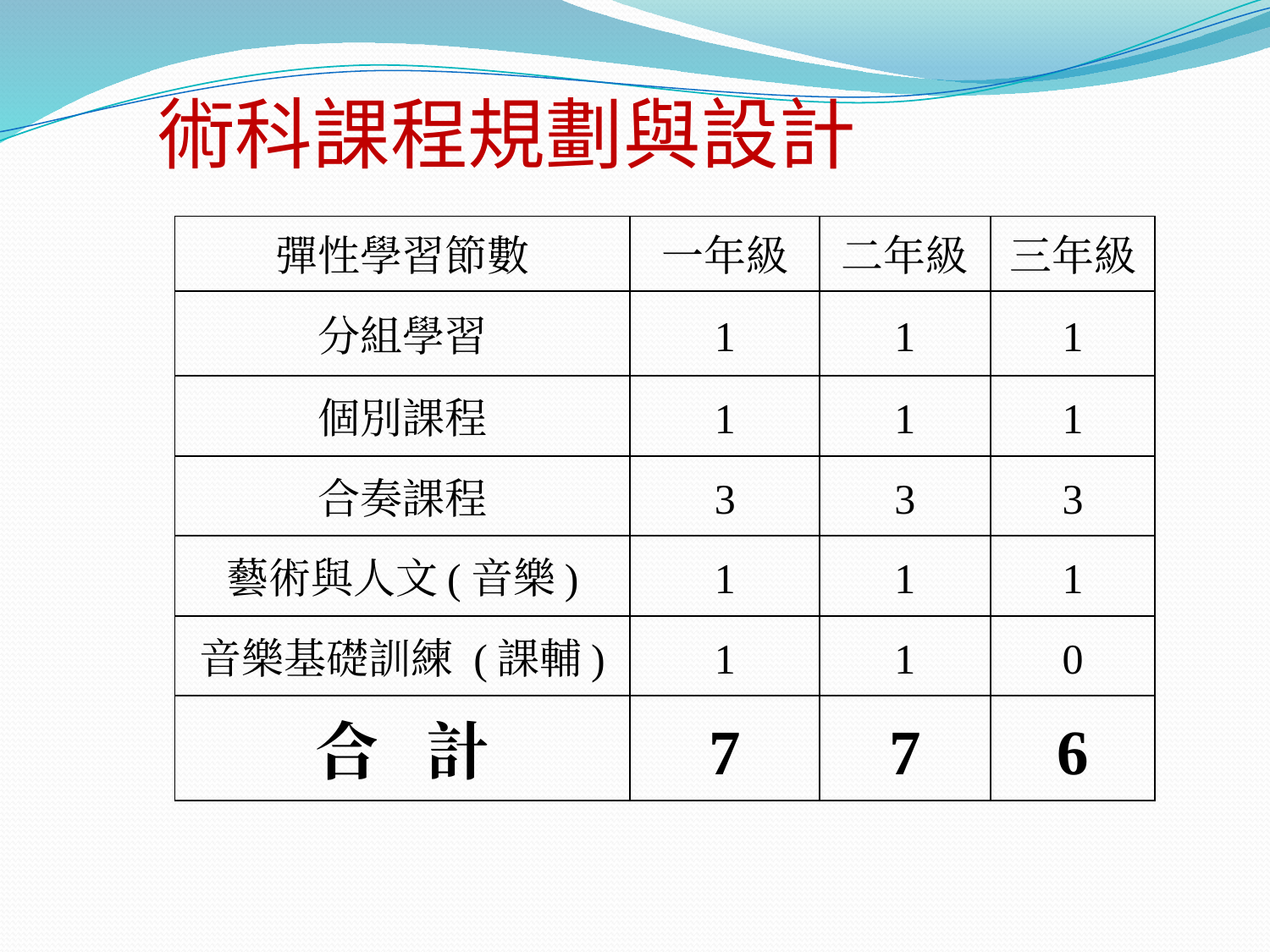

# 術科課程規劃與設計
| 彈性學習節數 | 一年級 | 二年級 | 三年級 |
| --- | --- | --- | --- |
| 分組學習 | 1 | 1 | 1 |
| 個別課程 | 1 | 1 | 1 |
| 合奏課程 | 3 | 3 | 3 |
| 藝術與人文(音樂) | 1 | 1 | 1 |
| 音樂基礎訓練 (課輔) | 1 | 1 | 0 |
| 合 計 | 7 | 7 | 6 |